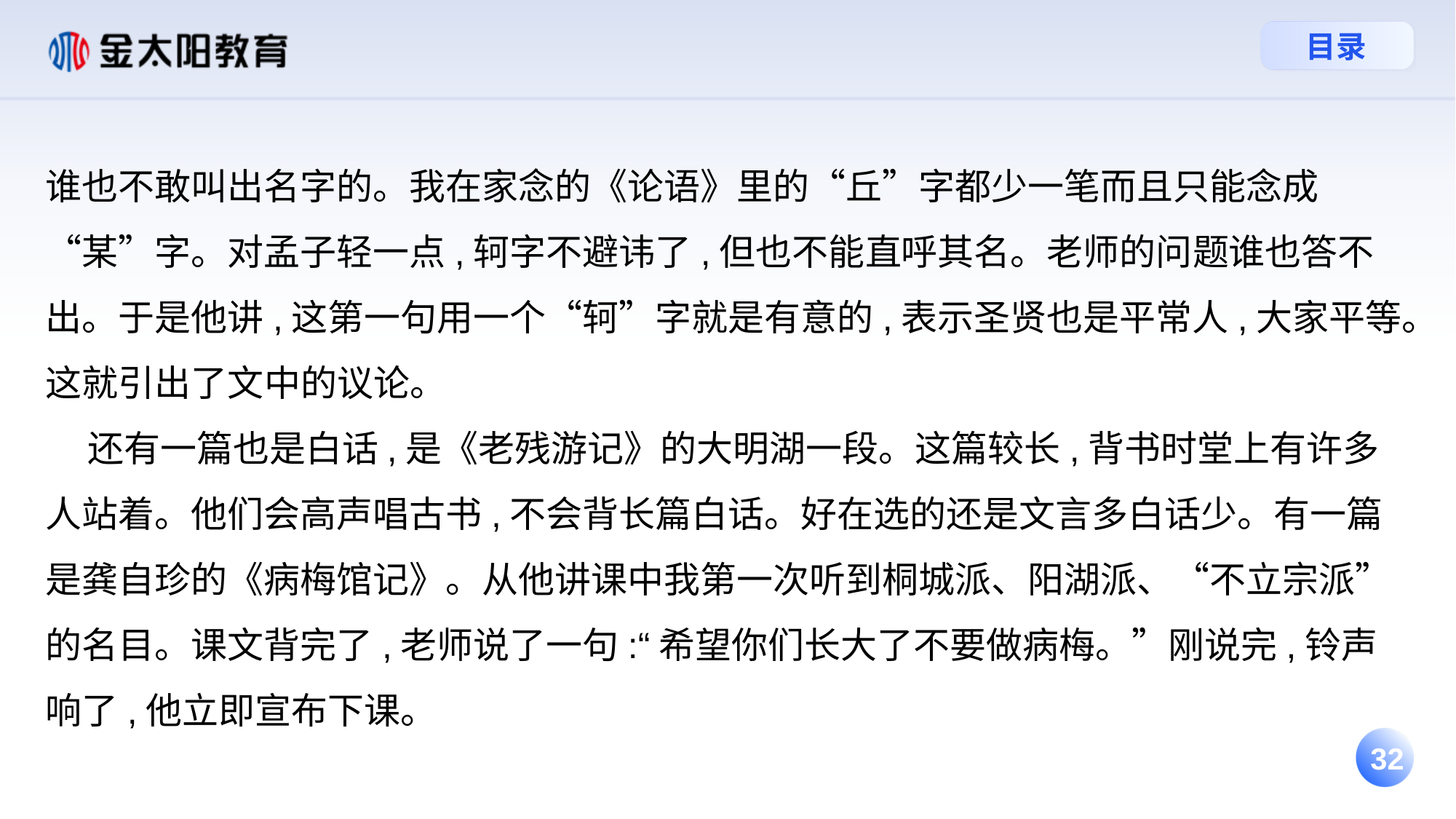

谁也不敢叫出名字的。我在家念的《论语》里的“丘”字都少一笔而且只能念成“某”字。对孟子轻一点,轲字不避讳了,但也不能直呼其名。老师的问题谁也答不出。于是他讲,这第一句用一个“轲”字就是有意的,表示圣贤也是平常人,大家平等。这就引出了文中的议论。
    还有一篇也是白话,是《老残游记》的大明湖一段。这篇较长,背书时堂上有许多人站着。他们会高声唱古书,不会背长篇白话。好在选的还是文言多白话少。有一篇是龚自珍的《病梅馆记》。从他讲课中我第一次听到桐城派、阳湖派、“不立宗派”的名目。课文背完了,老师说了一句:“希望你们长大了不要做病梅。”刚说完,铃声响了,他立即宣布下课。